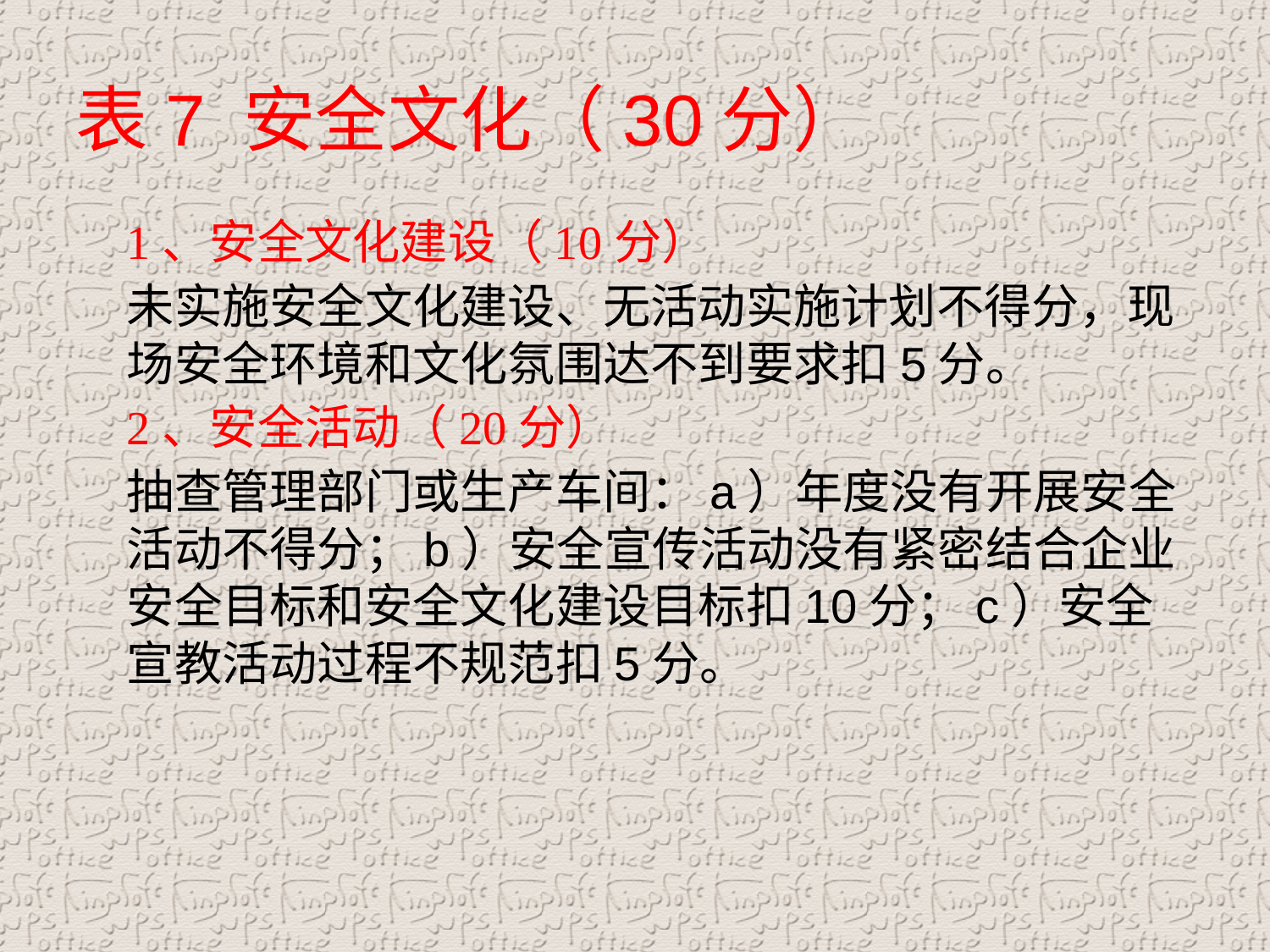

# 表7 安全文化（30分）
1、安全文化建设（10分）
未实施安全文化建设、无活动实施计划不得分，现场安全环境和文化氛围达不到要求扣5分。
2、安全活动（20分）
抽查管理部门或生产车间：a）年度没有开展安全活动不得分；b）安全宣传活动没有紧密结合企业安全目标和安全文化建设目标扣10分；c）安全宣教活动过程不规范扣5分。